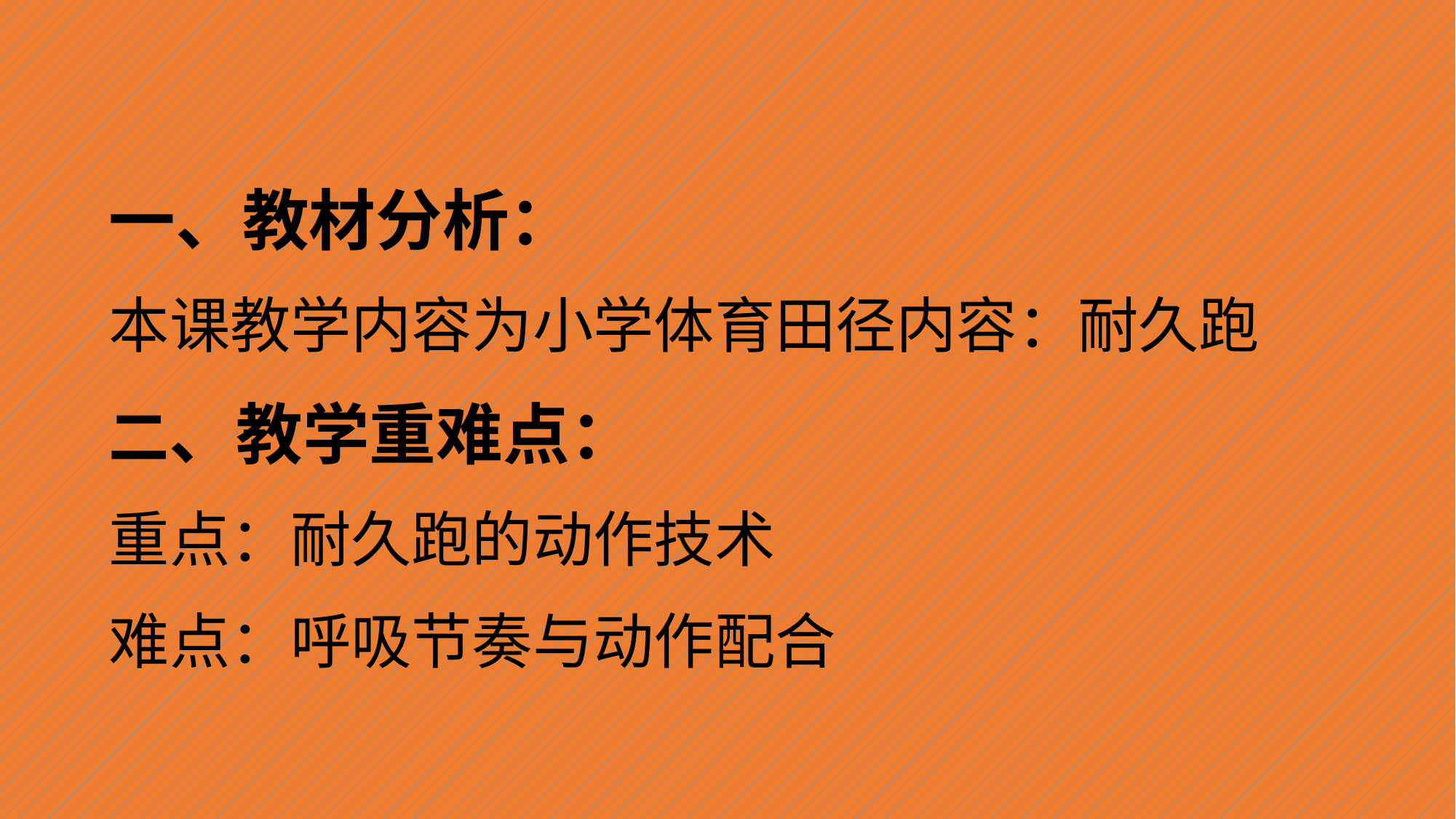

# 一、教材分析： 本课教学内容为小学体育田径内容：耐久跑 二、教学重难点： 重点：耐久跑的动作技术 难点：呼吸节奏与动作配合